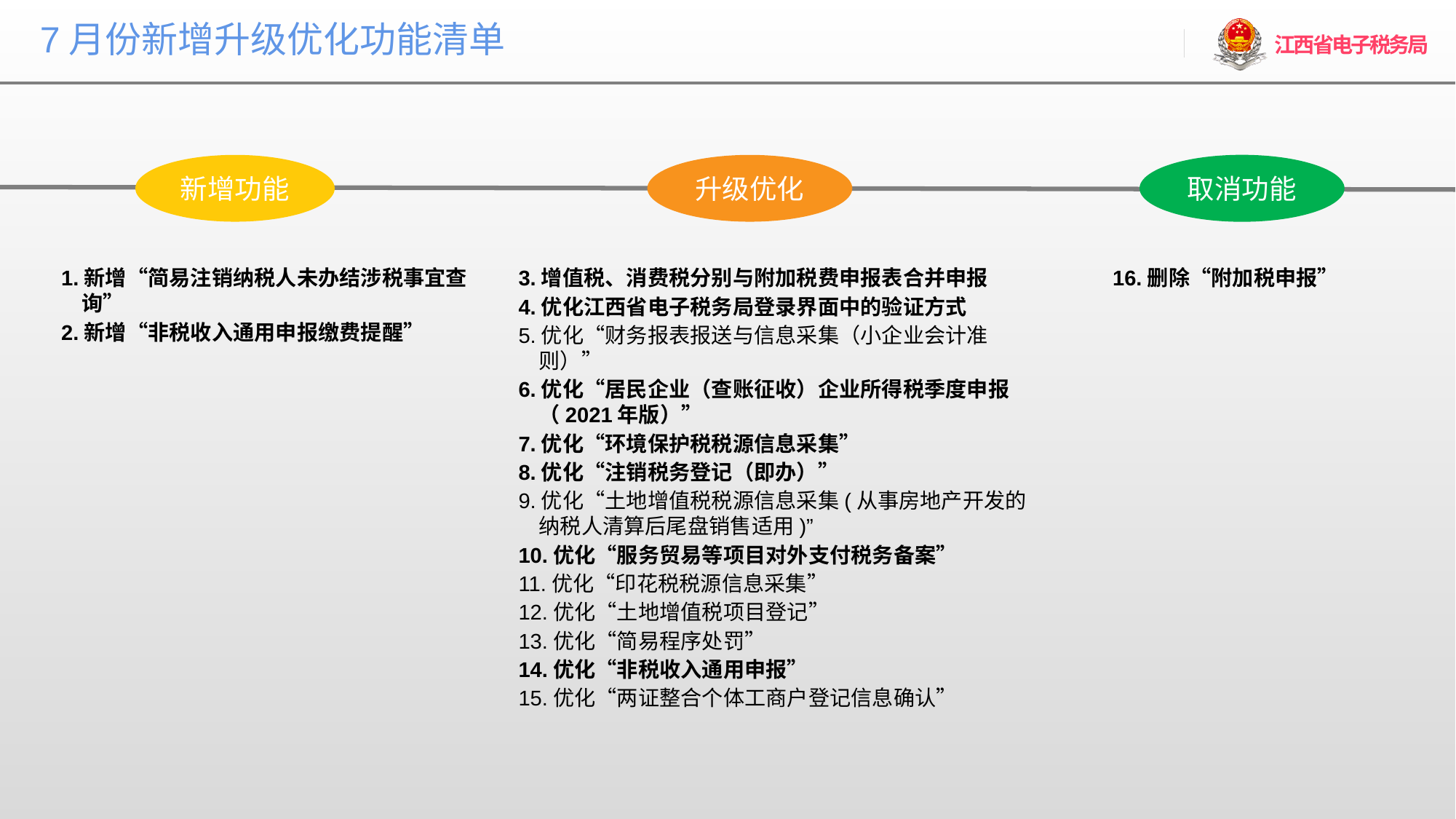

7月份新增升级优化功能清单
取消功能
新增功能
升级优化
1.新增“简易注销纳税人未办结涉税事宜查询”
2.新增“非税收入通用申报缴费提醒”
3.增值税、消费税分别与附加税费申报表合并申报
4.优化江西省电子税务局登录界面中的验证方式
5.优化“财务报表报送与信息采集（小企业会计准则）”
6.优化“居民企业（查账征收）企业所得税季度申报（2021年版）”
7.优化“环境保护税税源信息采集”
8.优化“注销税务登记（即办）”
9.优化“土地增值税税源信息采集(从事房地产开发的纳税人清算后尾盘销售适用)”
10.优化“服务贸易等项目对外支付税务备案”
11.优化“印花税税源信息采集”
12.优化“土地增值税项目登记”
13.优化“简易程序处罚”
14.优化“非税收入通用申报”
15.优化“两证整合个体工商户登记信息确认”

16.删除“附加税申报”